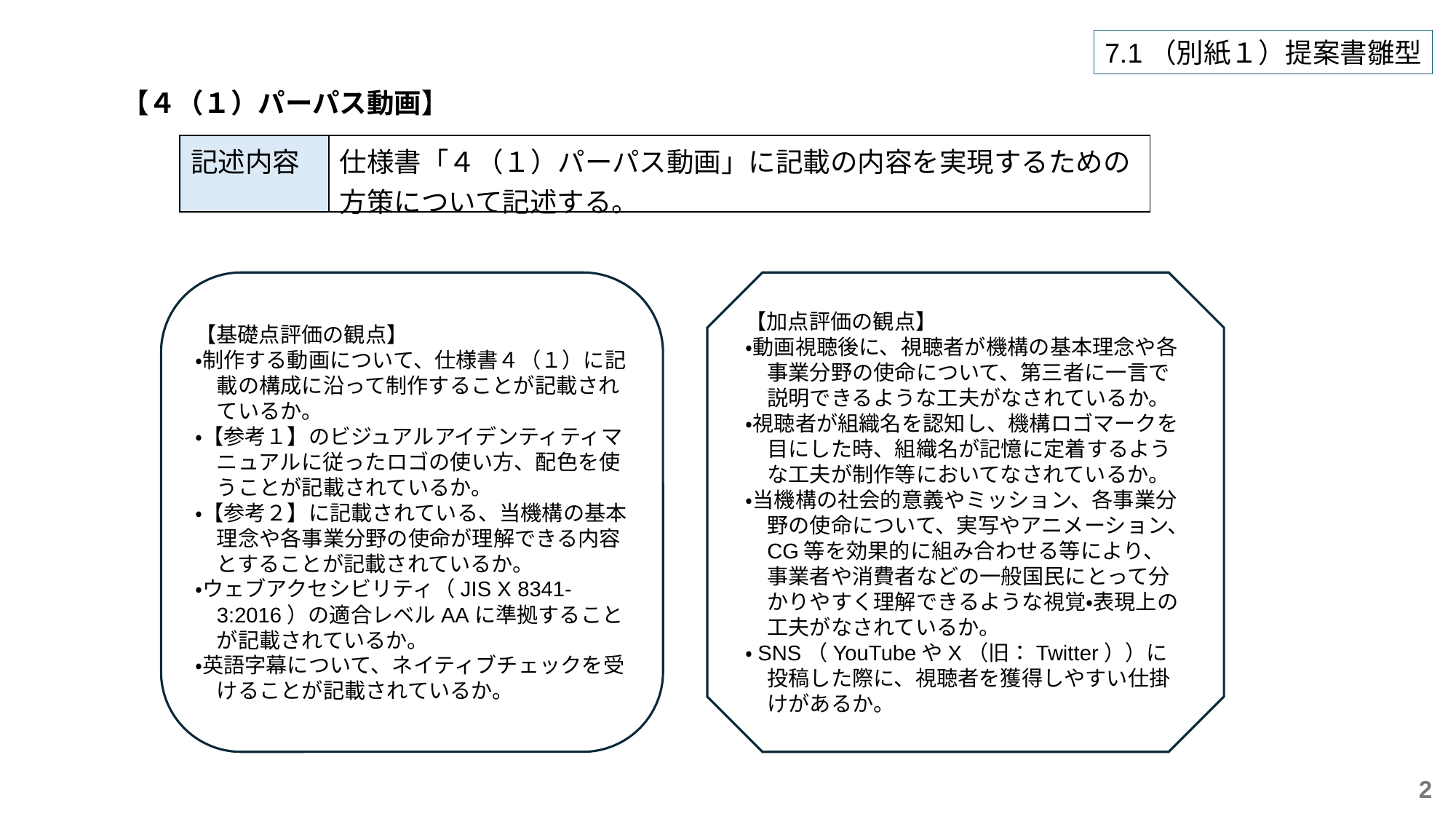

7.1（別紙１）提案書雛型
【４（１）パーパス動画】
| 記述内容 | 仕様書「４（１）パーパス動画」に記載の内容を実現するための方策について記述する。 |
| --- | --- |
【基礎点評価の観点】
・制作する動画について、仕様書４（１）に記載の構成に沿って制作することが記載されているか。
・【参考１】のビジュアルアイデンティティマニュアルに従ったロゴの使い方、配色を使うことが記載されているか。
・【参考２】に記載されている、当機構の基本理念や各事業分野の使命が理解できる内容とすることが記載されているか。
・ウェブアクセシビリティ（JIS X 8341-3:2016）の適合レベルAAに準拠することが記載されているか。
・英語字幕について、ネイティブチェックを受けることが記載されているか。
【加点評価の観点】
・動画視聴後に、視聴者が機構の基本理念や各事業分野の使命について、第三者に一言で説明できるような工夫がなされているか。
・視聴者が組織名を認知し、機構ロゴマークを目にした時、組織名が記憶に定着するような工夫が制作等においてなされているか。
・当機構の社会的意義やミッション、各事業分野の使命について、実写やアニメーション、CG等を効果的に組み合わせる等により、事業者や消費者などの一般国民にとって分かりやすく理解できるような視覚・表現上の工夫がなされているか。
・SNS（YouTubeやX（旧：Twitter））に投稿した際に、視聴者を獲得しやすい仕掛けがあるか。
2